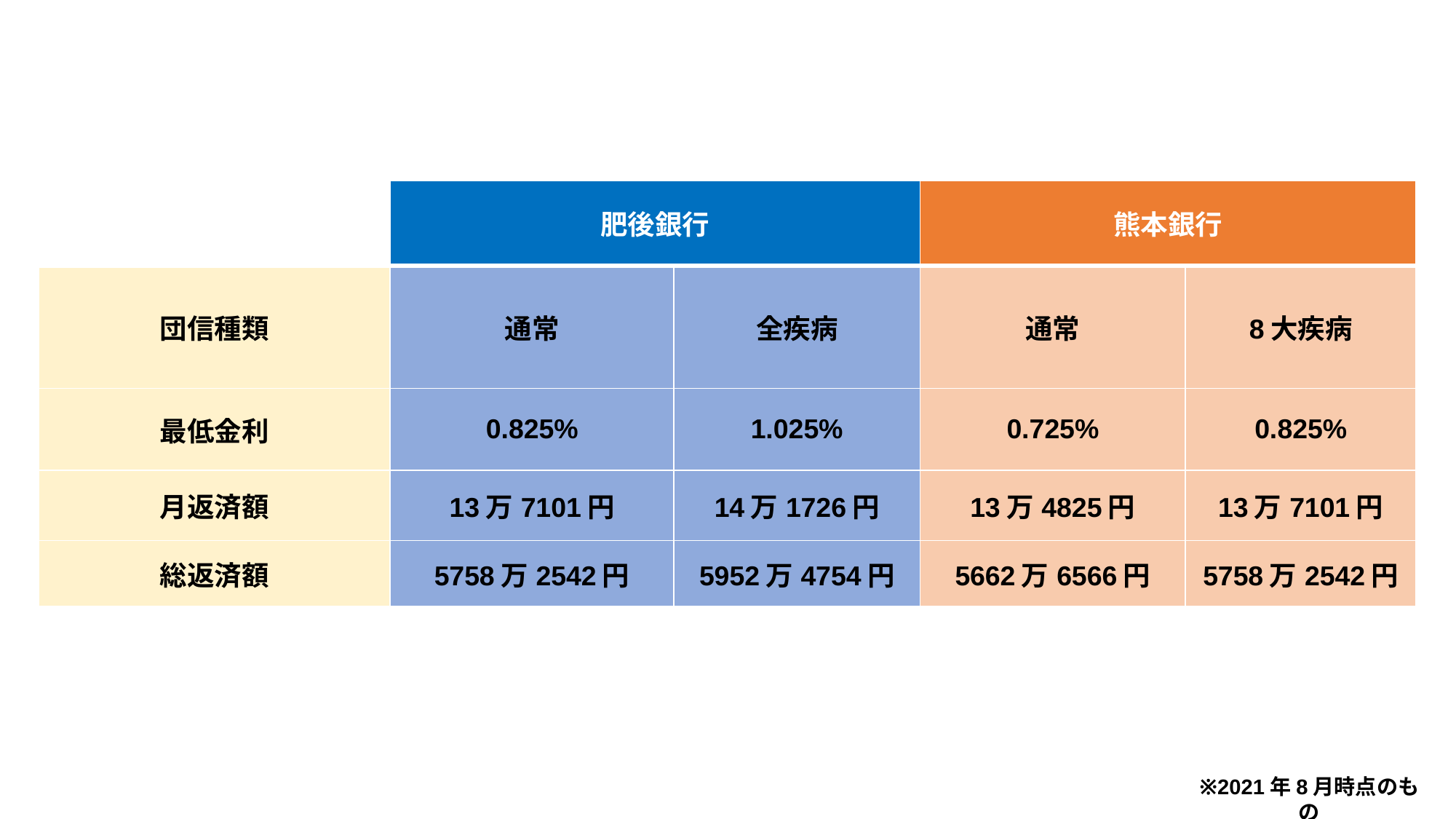

|  | 肥後銀行 |  | 熊本銀行 |  |
| --- | --- | --- | --- | --- |
| 団信種類 | 通常 | 全疾病 | 通常 | 8大疾病 |
| 最低金利 | 0.825% | 1.025% | 0.725% | 0.825% |
| 月返済額 | 13万7101円 | 14万1726円 | 13万4825円 | 13万7101円 |
| 総返済額 | 5758万2542円 | 5952万4754円 | 5662万6566円 | 5758万2542円 |
※2021年8月時点のもの